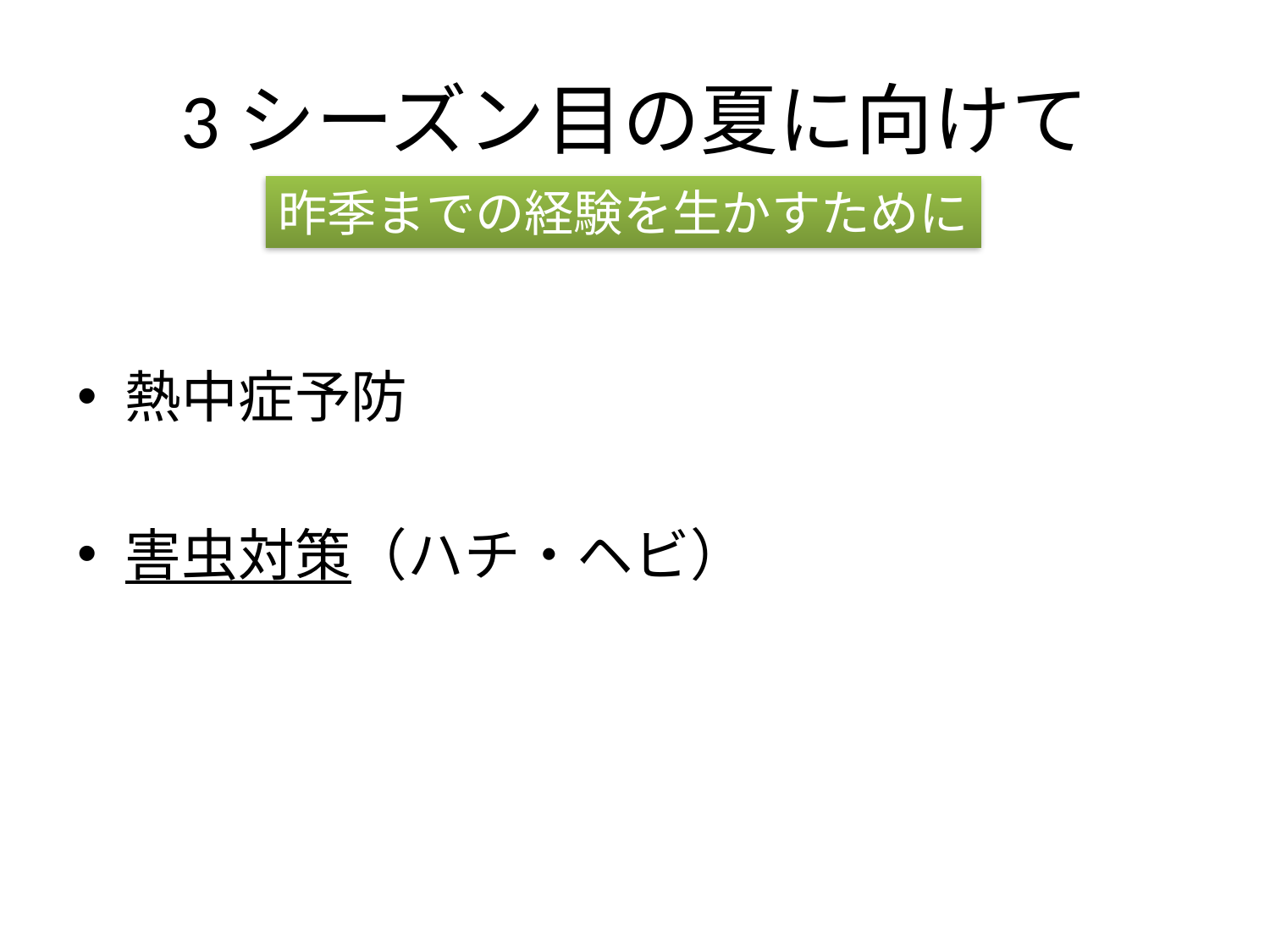

# 3シーズン目の夏に向けて
昨季までの経験を生かすために

熱中症予防

害虫対策（ハチ・ヘビ）